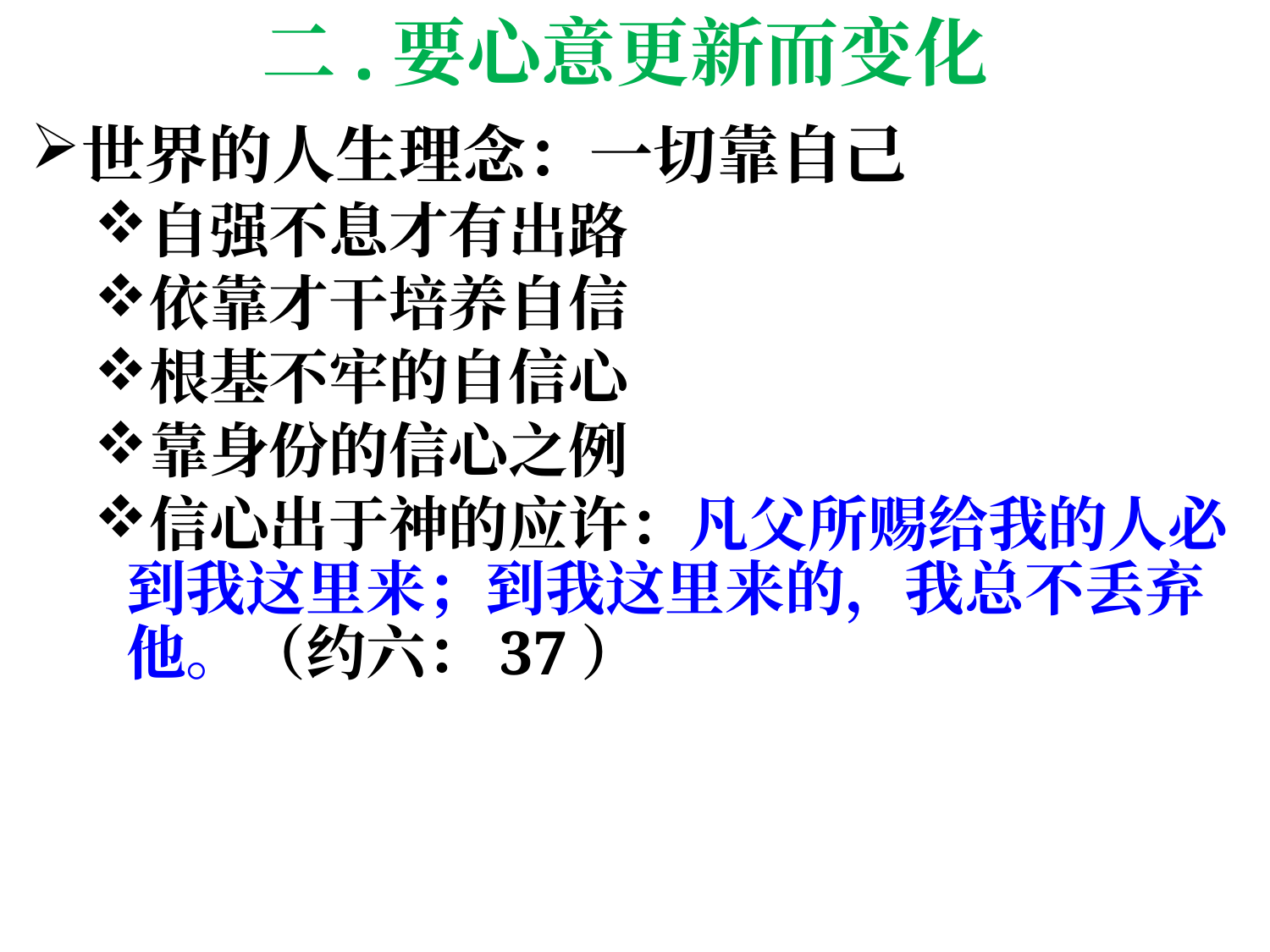

# 二.要心意更新而变化
世界的人生理念：一切靠自己
自强不息才有出路
依靠才干培养自信
根基不牢的自信心
靠身份的信心之例
信心出于神的应许：凡父所赐给我的人必到我这里来；到我这里来的，我总不丢弃他。（约六：37）